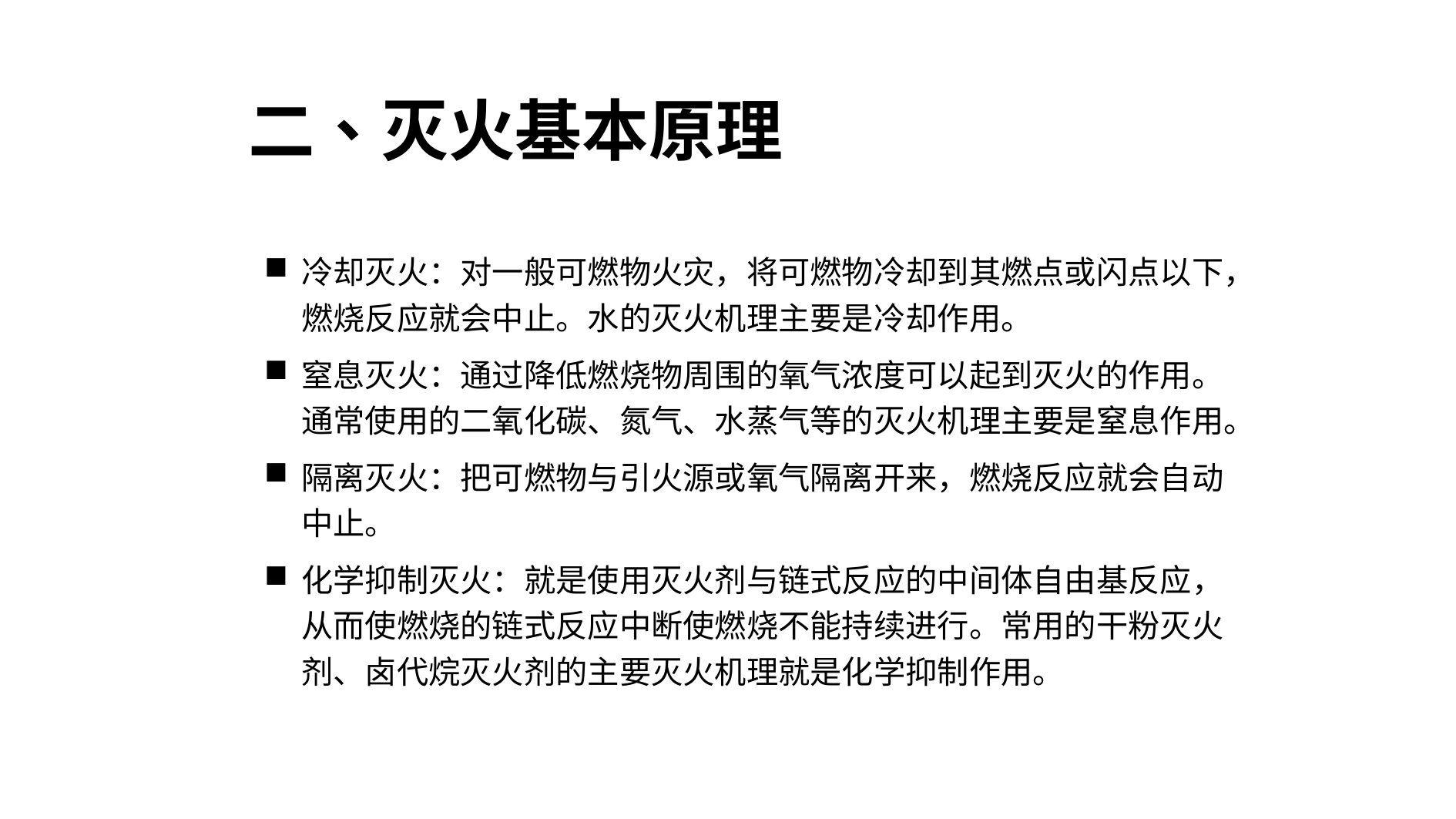

二、灭火基本原理
冷却灭火：对一般可燃物火灾，将可燃物冷却到其燃点或闪点以下，燃烧反应就会中止。水的灭火机理主要是冷却作用。
窒息灭火：通过降低燃烧物周围的氧气浓度可以起到灭火的作用。通常使用的二氧化碳、氮气、水蒸气等的灭火机理主要是窒息作用。
隔离灭火：把可燃物与引火源或氧气隔离开来，燃烧反应就会自动中止。
化学抑制灭火：就是使用灭火剂与链式反应的中间体自由基反应，从而使燃烧的链式反应中断使燃烧不能持续进行。常用的干粉灭火剂、卤代烷灭火剂的主要灭火机理就是化学抑制作用。